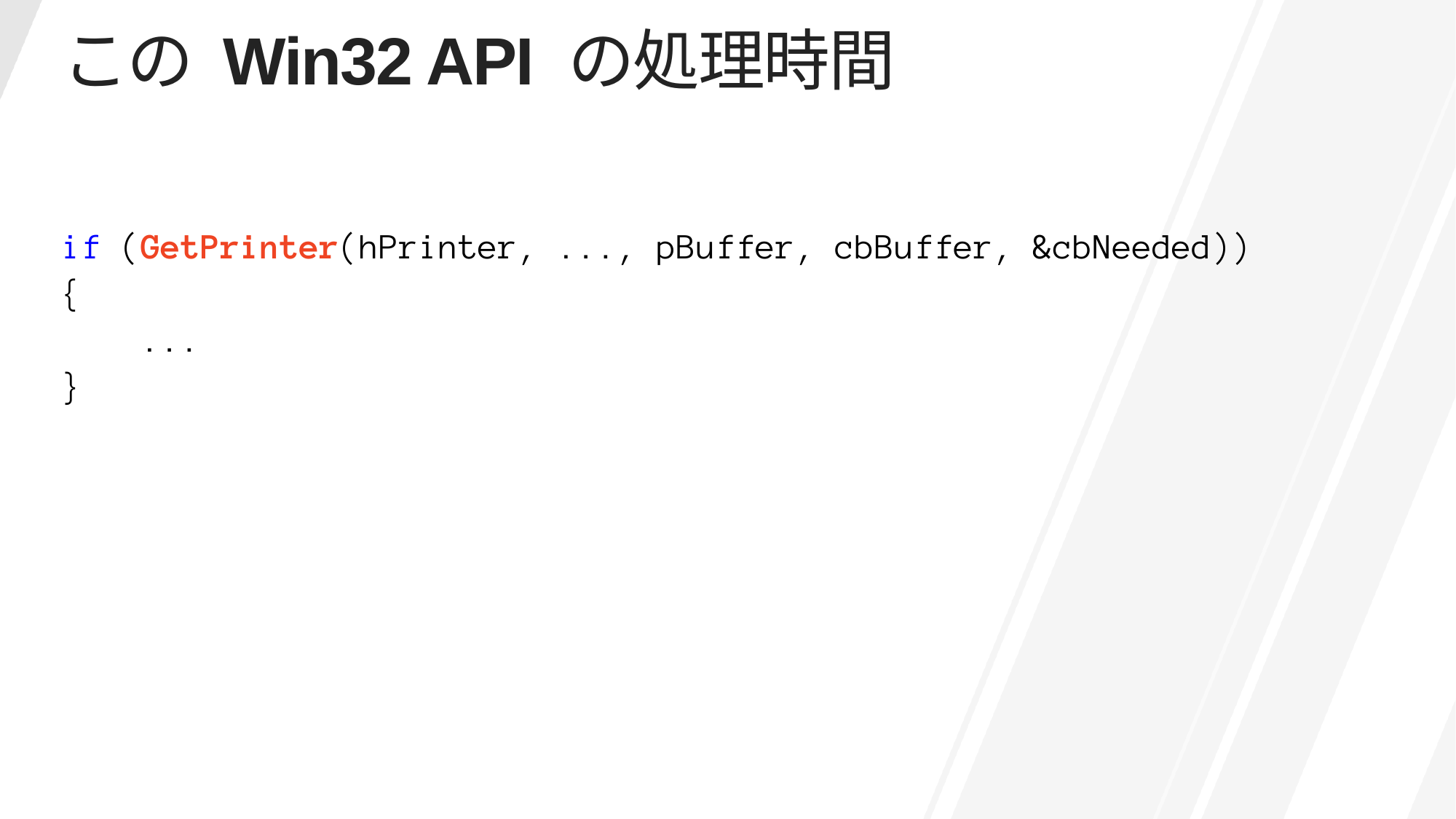

# この Win32 API の処理時間
if (GetPrinter(hPrinter, ..., pBuffer, cbBuffer, &cbNeeded))
{
    ...
}